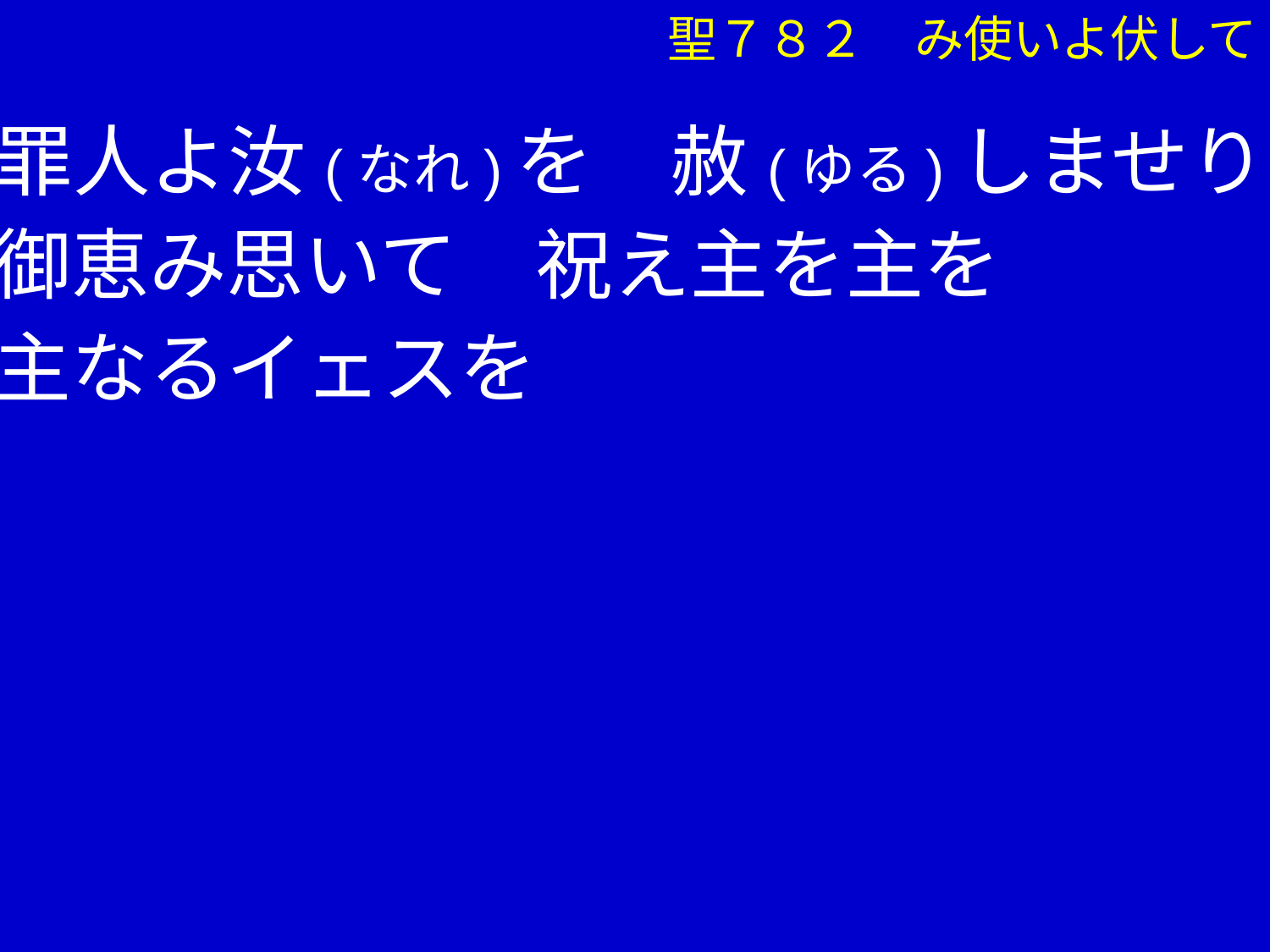

聖７８２　み使いよ伏して
③罪人よ汝(なれ)を　赦(ゆる)しませり
　 御恵み思いて　祝え主を主を
　 主なるイェスを